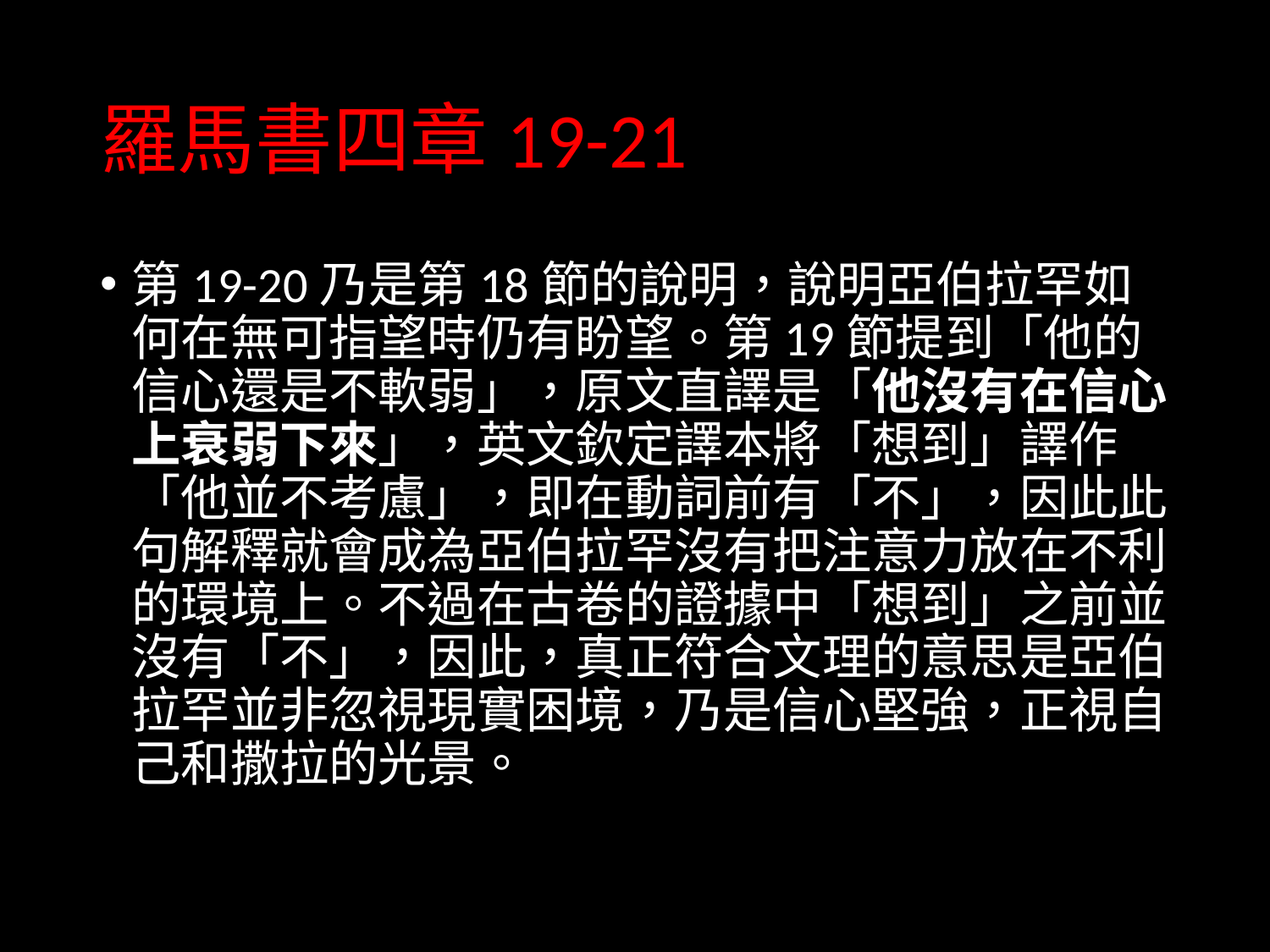

# 羅馬書四章19-21
第19-20乃是第18節的說明，說明亞伯拉罕如何在無可指望時仍有盼望。第19節提到「他的信心還是不軟弱」，原文直譯是「他沒有在信心上衰弱下來」，英文欽定譯本將「想到」譯作「他並不考慮」，即在動詞前有「不」，因此此句解釋就會成為亞伯拉罕沒有把注意力放在不利的環境上。不過在古卷的證據中「想到」之前並沒有「不」，因此，真正符合文理的意思是亞伯拉罕並非忽視現實困境，乃是信心堅強，正視自己和撒拉的光景。